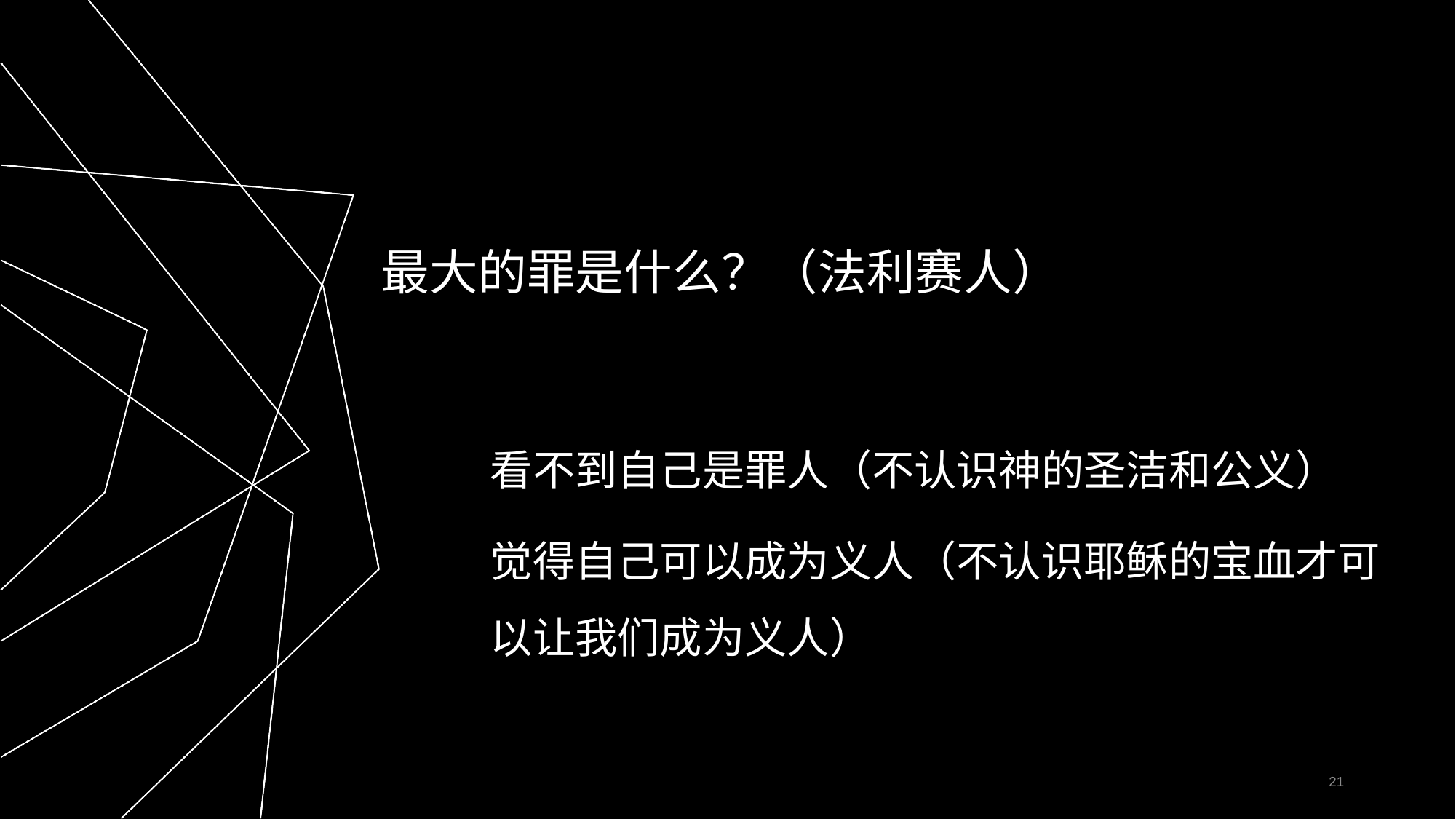

最大的罪是什么？（法利赛人）

	看不到自己是罪人（不认识神的圣洁和公义）
	觉得自己可以成为义人（不认识耶稣的宝血才可	以让我们成为义人）

21